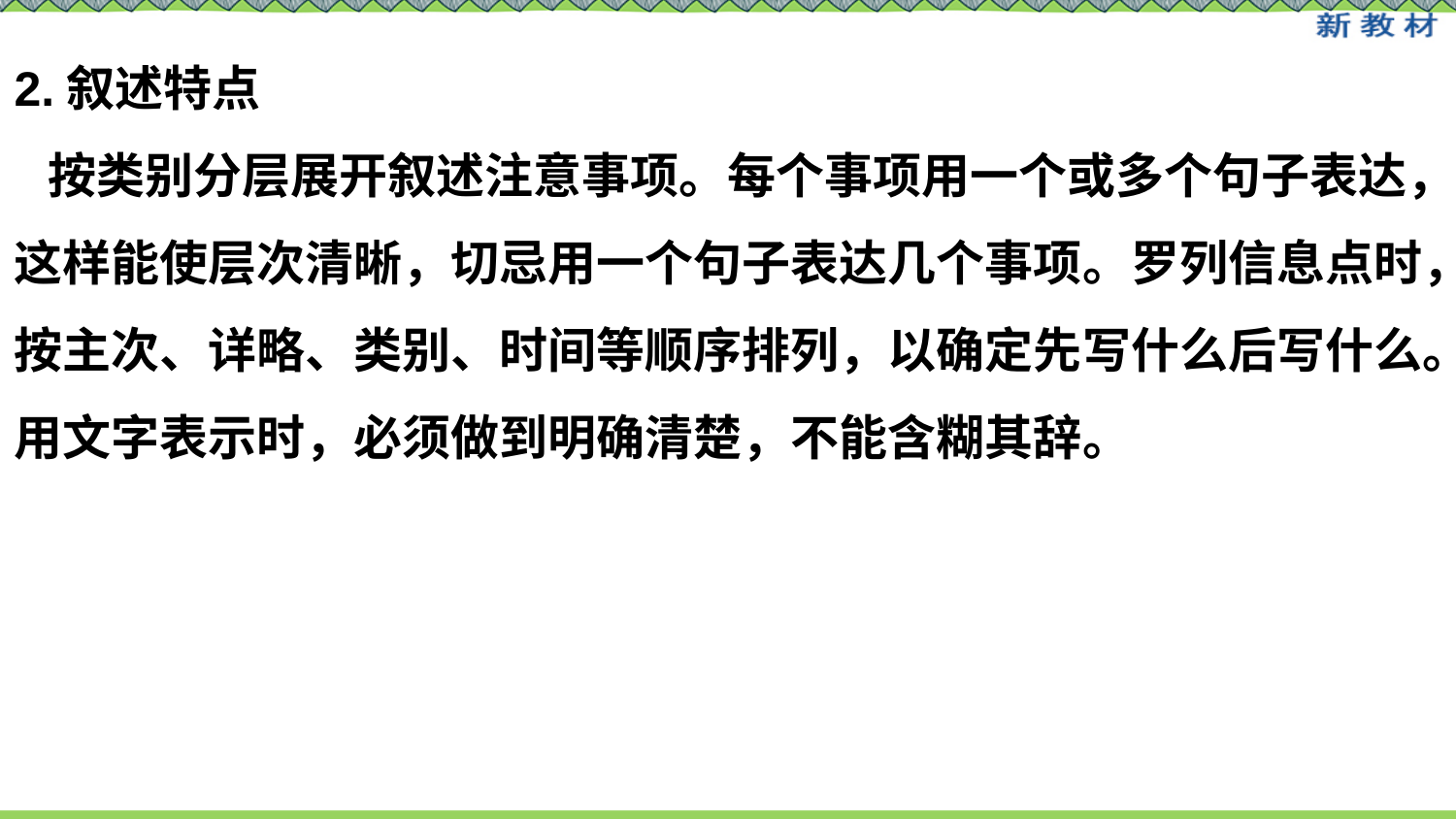

2.叙述特点
  按类别分层展开叙述注意事项。每个事项用一个或多个句子表达，这样能使层次清晰，切忌用一个句子表达几个事项。罗列信息点时，按主次、详略、类别、时间等顺序排列，以确定先写什么后写什么。用文字表示时，必须做到明确清楚，不能含糊其辞。